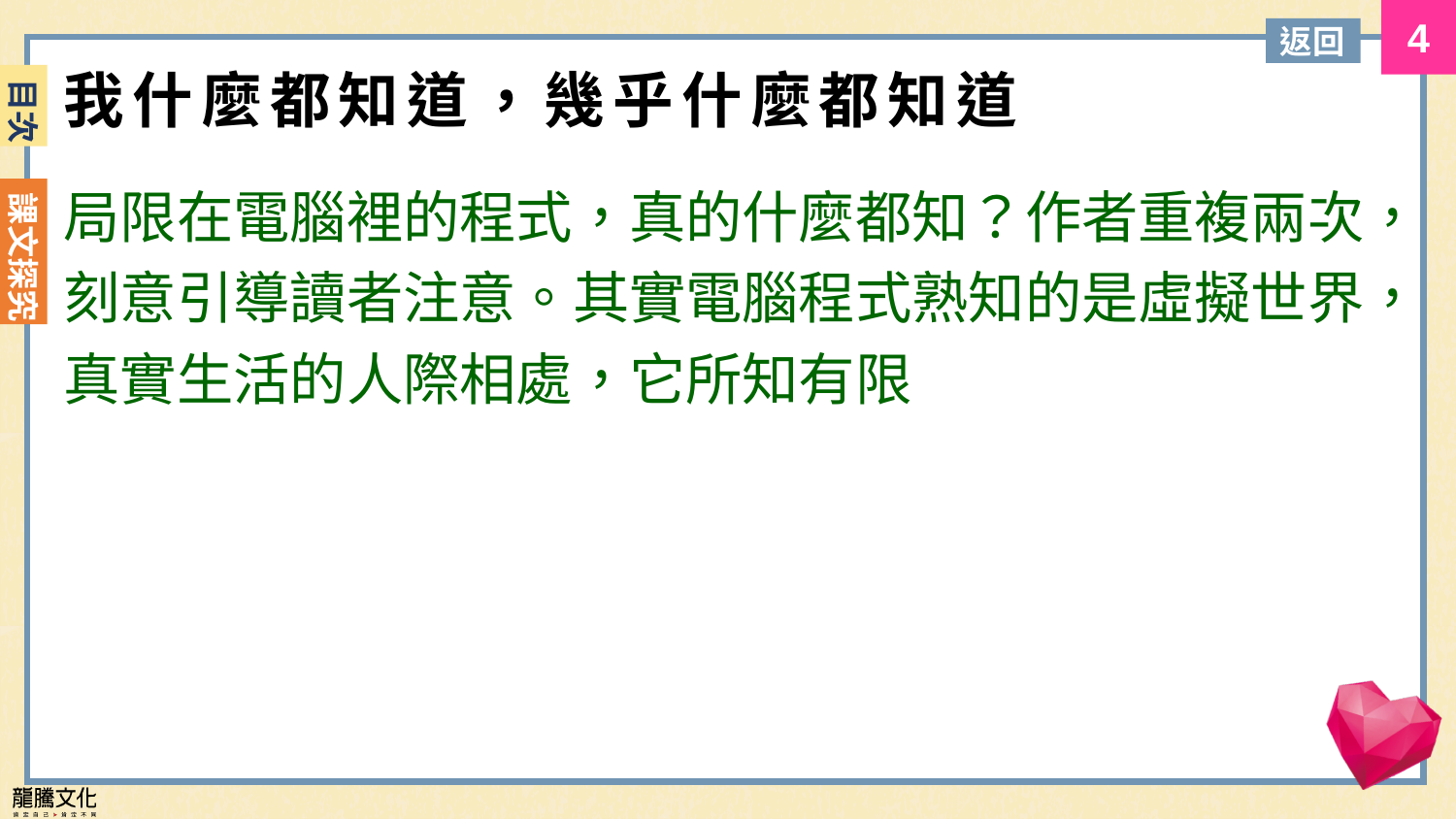

返回
我什麼都知道，幾乎什麼都知道
局限在電腦裡的程式，真的什麼都知？作者重複兩次，刻意引導讀者注意。其實電腦程式熟知的是虛擬世界，真實生活的人際相處，它所知有限